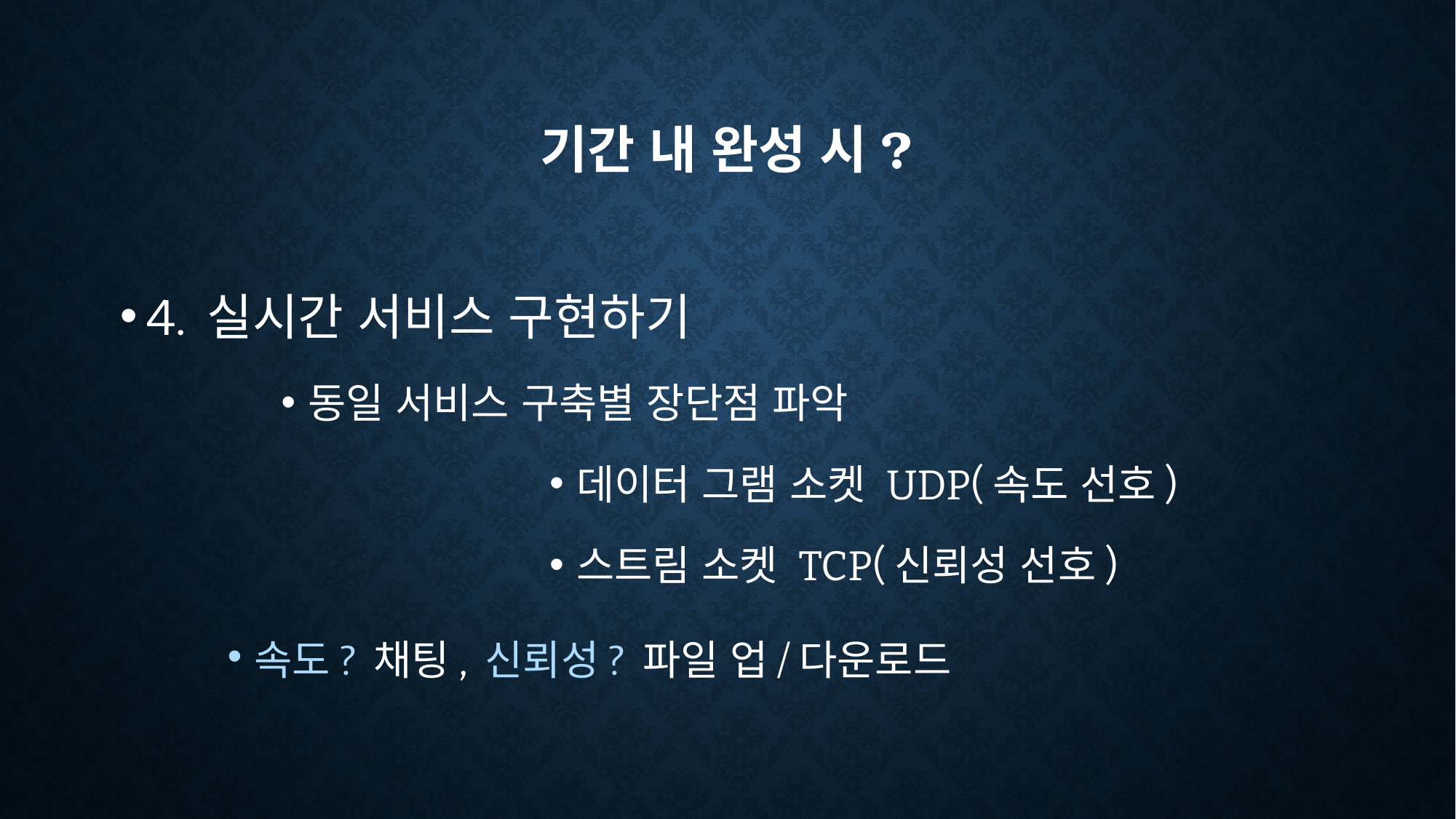

# 기간 내 완성 시?
4. 실시간 서비스 구현하기
동일 서비스 구축별 장단점 파악
데이터 그램 소켓 UDP(속도 선호)
스트림 소켓 TCP(신뢰성 선호)
속도? 채팅, 신뢰성? 파일 업/다운로드